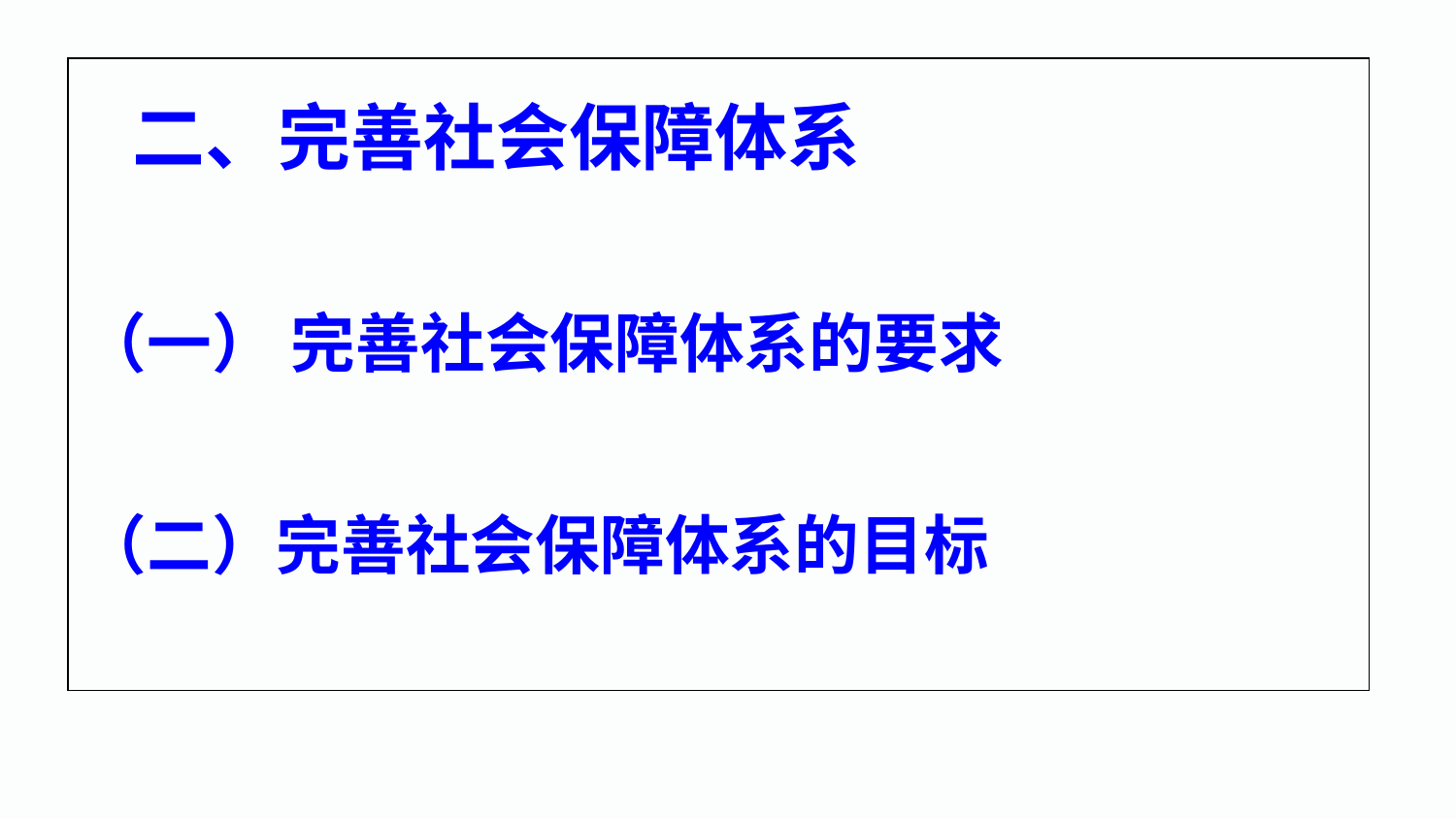

二、完善社会保障体系

（一） 完善社会保障体系的要求

（二）完善社会保障体系的目标